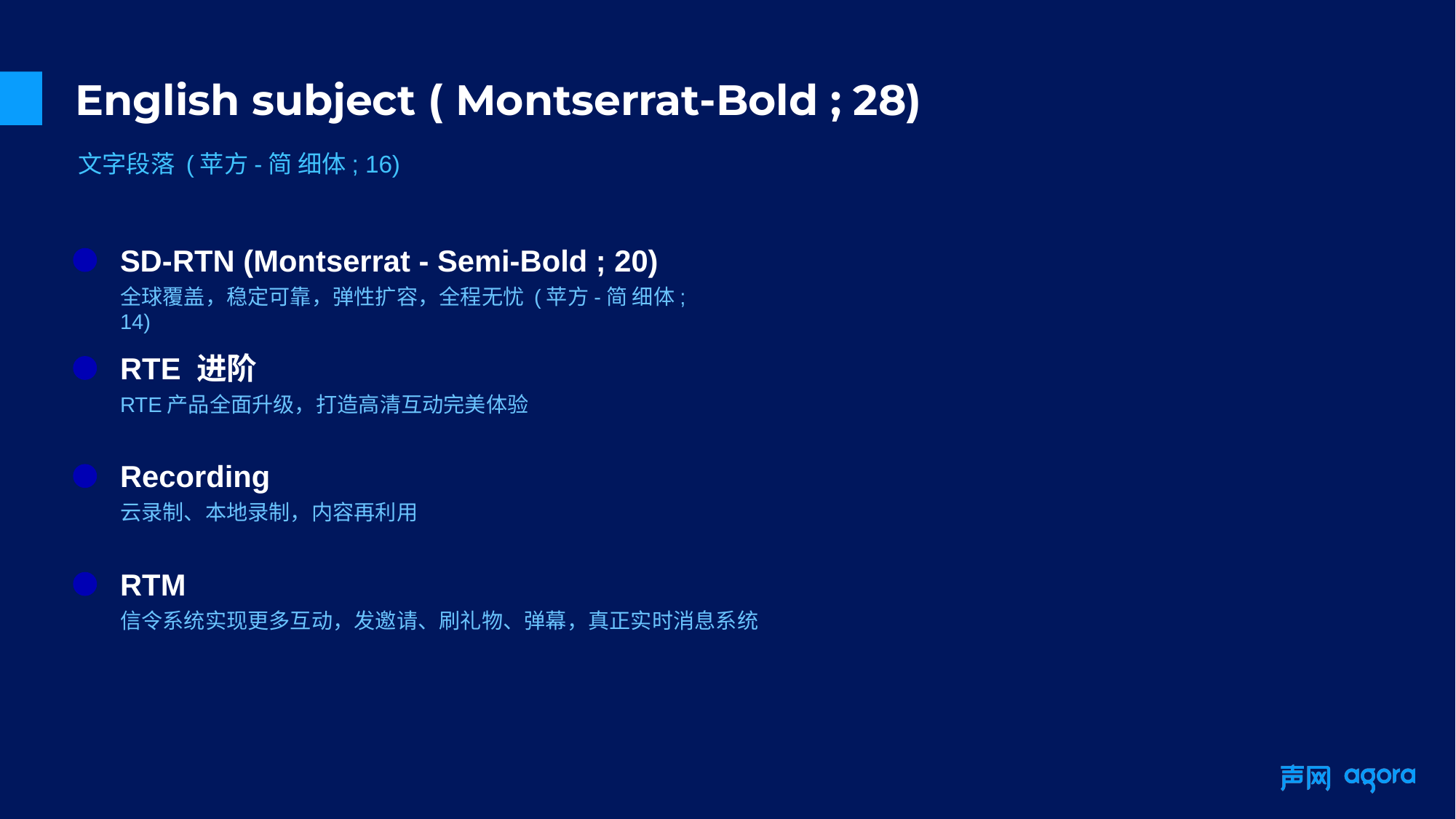

English subject ( Montserrat-Bold ; 28)

文字段落 (苹方-简 细体; 16)
SD-RTN (Montserrat - Semi-Bold ; 20)

全球覆盖，稳定可靠，弹性扩容，全程无忧 (苹方-简 细体; 14)
RTE 进阶

RTE产品全面升级，打造高清互动完美体验
Recording

云录制、本地录制，内容再利用
RTM

信令系统实现更多互动，发邀请、刷礼物、弹幕，真正实时消息系统